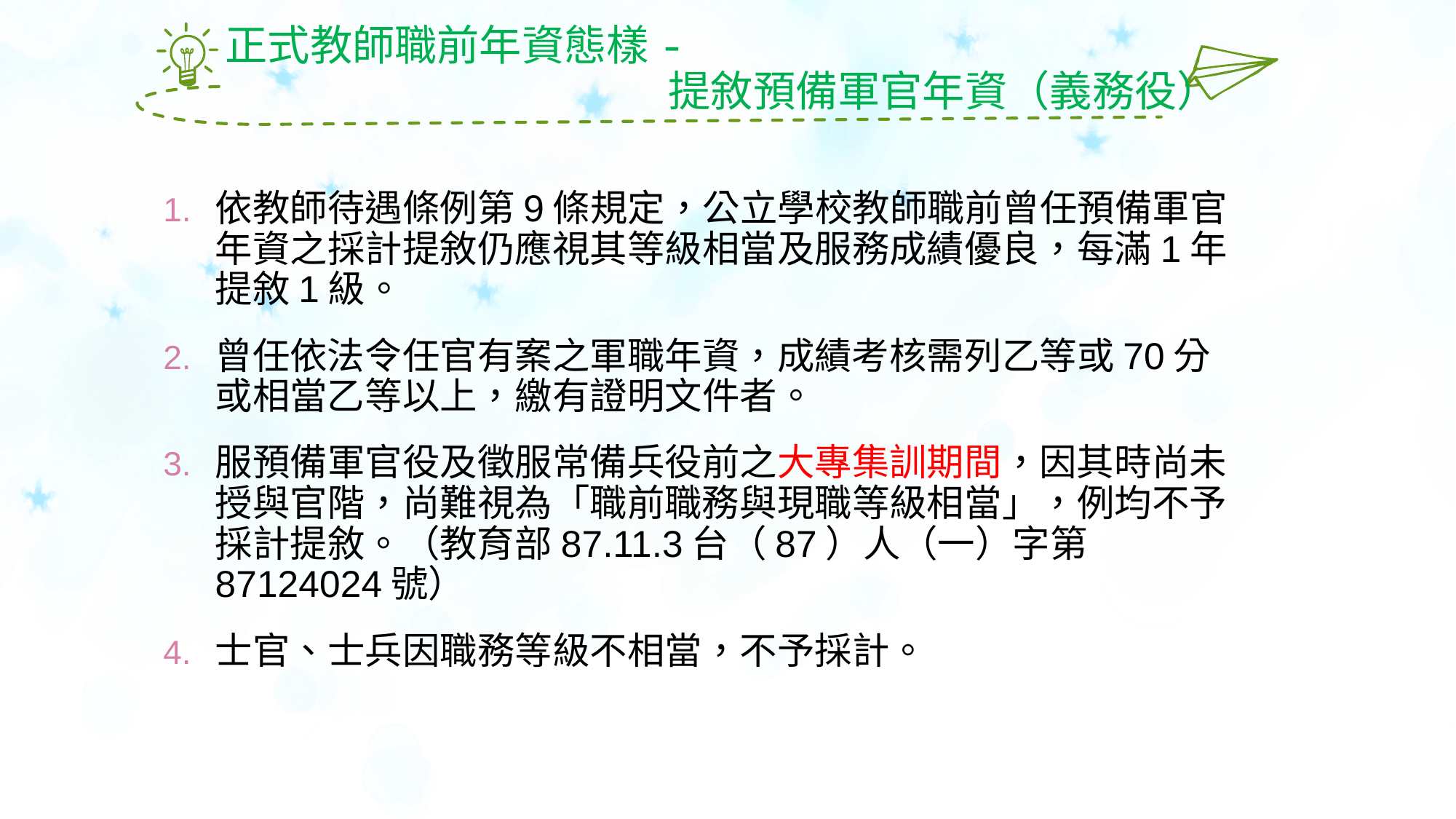

# 正式教師職前年資態樣- 提敘預備軍官年資（義務役）
依教師待遇條例第9條規定，公立學校教師職前曾任預備軍官年資之採計提敘仍應視其等級相當及服務成績優良，每滿1年提敘1級。
曾任依法令任官有案之軍職年資，成績考核需列乙等或70分或相當乙等以上，繳有證明文件者。
服預備軍官役及徵服常備兵役前之大專集訓期間，因其時尚未授與官階，尚難視為「職前職務與現職等級相當」，例均不予採計提敘。（教育部87.11.3台（87）人（一）字第87124024號）
士官、士兵因職務等級不相當，不予採計。